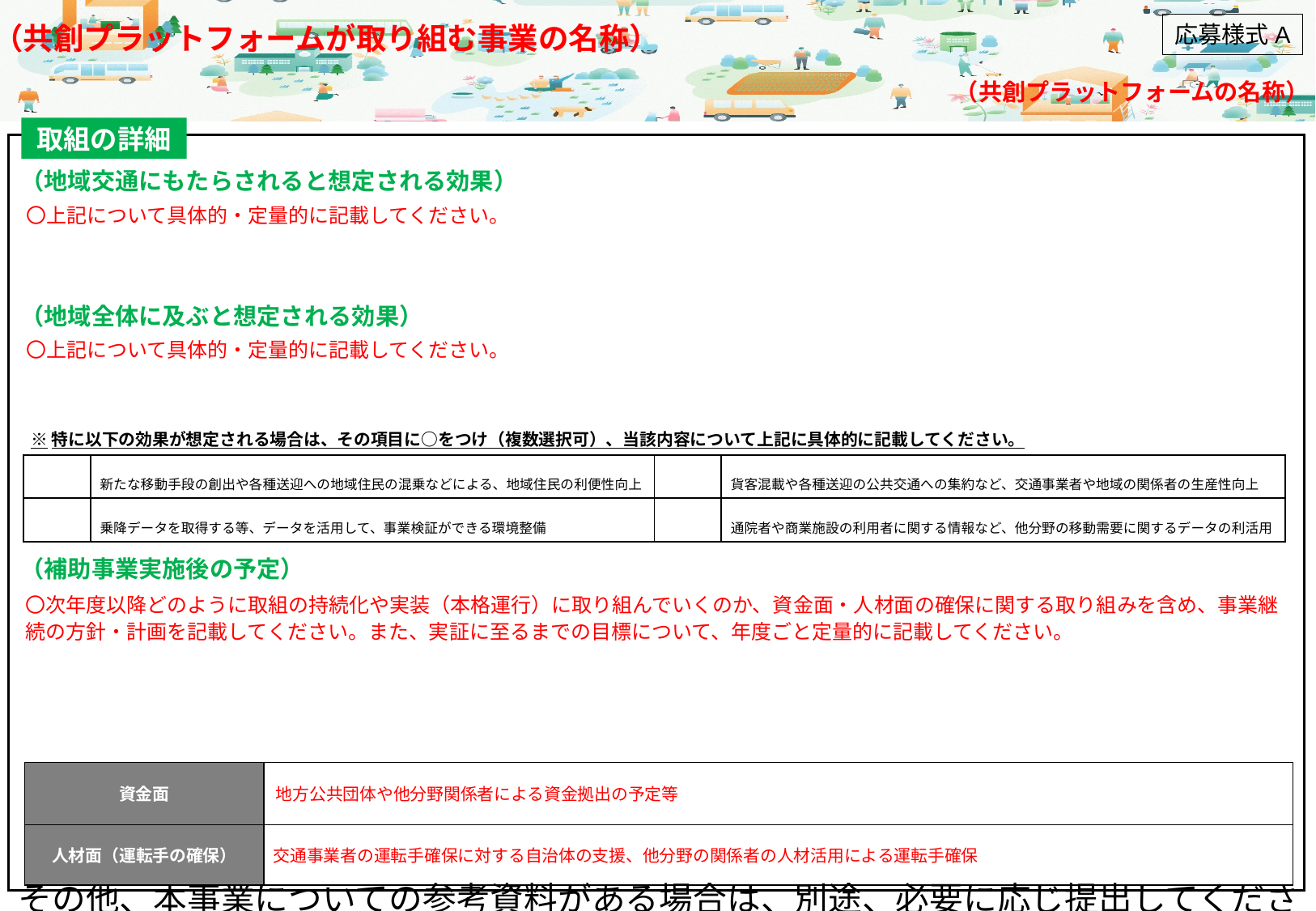

（共創プラットフォームが取り組む事業の名称）
応募様式A
（共創プラットフォームの名称）
取組の詳細

（地域交通にもたらされると想定される効果）

（地域全体に及ぶと想定される効果）

（補助事業実施後の予定）
〇上記について具体的・定量的に記載してください。

〇上記について具体的・定量的に記載してください。

※特に以下の効果が想定される場合は、その項目に○をつけ（複数選択可）、当該内容について上記に具体的に記載してください。
|  | 新たな移動手段の創出や各種送迎への地域住民の混乗などによる、地域住民の利便性向上 |  | 貨客混載や各種送迎の公共交通への集約など、交通事業者や地域の関係者の生産性向上 |
| --- | --- | --- | --- |
|  | 乗降データを取得する等、データを活用して、事業検証ができる環境整備 |  | 通院者や商業施設の利用者に関する情報など、他分野の移動需要に関するデータの利活用 |
〇次年度以降どのように取組の持続化や実装（本格運行）に取り組んでいくのか、資金面・人材面の確保に関する取り組みを含め、事業継続の方針・計画を記載してください。また、実証に至るまでの目標について、年度ごと定量的に記載してください。
| 資金面 | 地方公共団体や他分野関係者による資金拠出の予定等 |
| --- | --- |
| 人材面（運転手の確保） | 交通事業者の運転手確保に対する自治体の支援、他分野の関係者の人材活用による運転手確保 |
その他、本事業についての参考資料がある場合は、別途、必要に応じ提出してください。
※本PPTの記載内容は、計画の一部としてホームページ等で使用・公表する可能性があります。